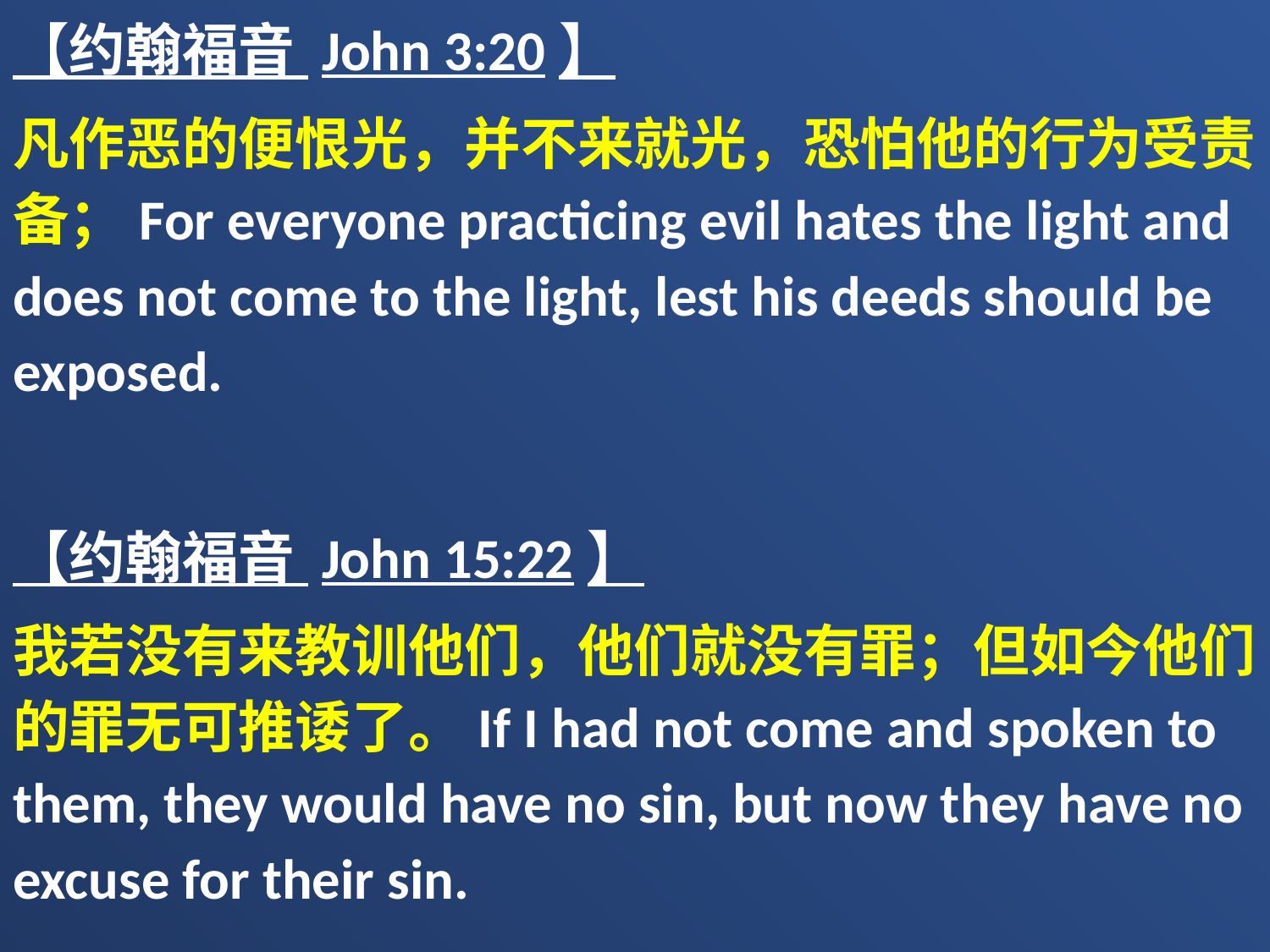

【约翰福音 John 3:20】
凡作恶的便恨光，并不来就光，恐怕他的行为受责备；For everyone practicing evil hates the light and does not come to the light, lest his deeds should be exposed.

【约翰福音 John 15:22】
我若没有来教训他们，他们就没有罪；但如今他们的罪无可推诿了。If I had not come and spoken to them, they would have no sin, but now they have no excuse for their sin.